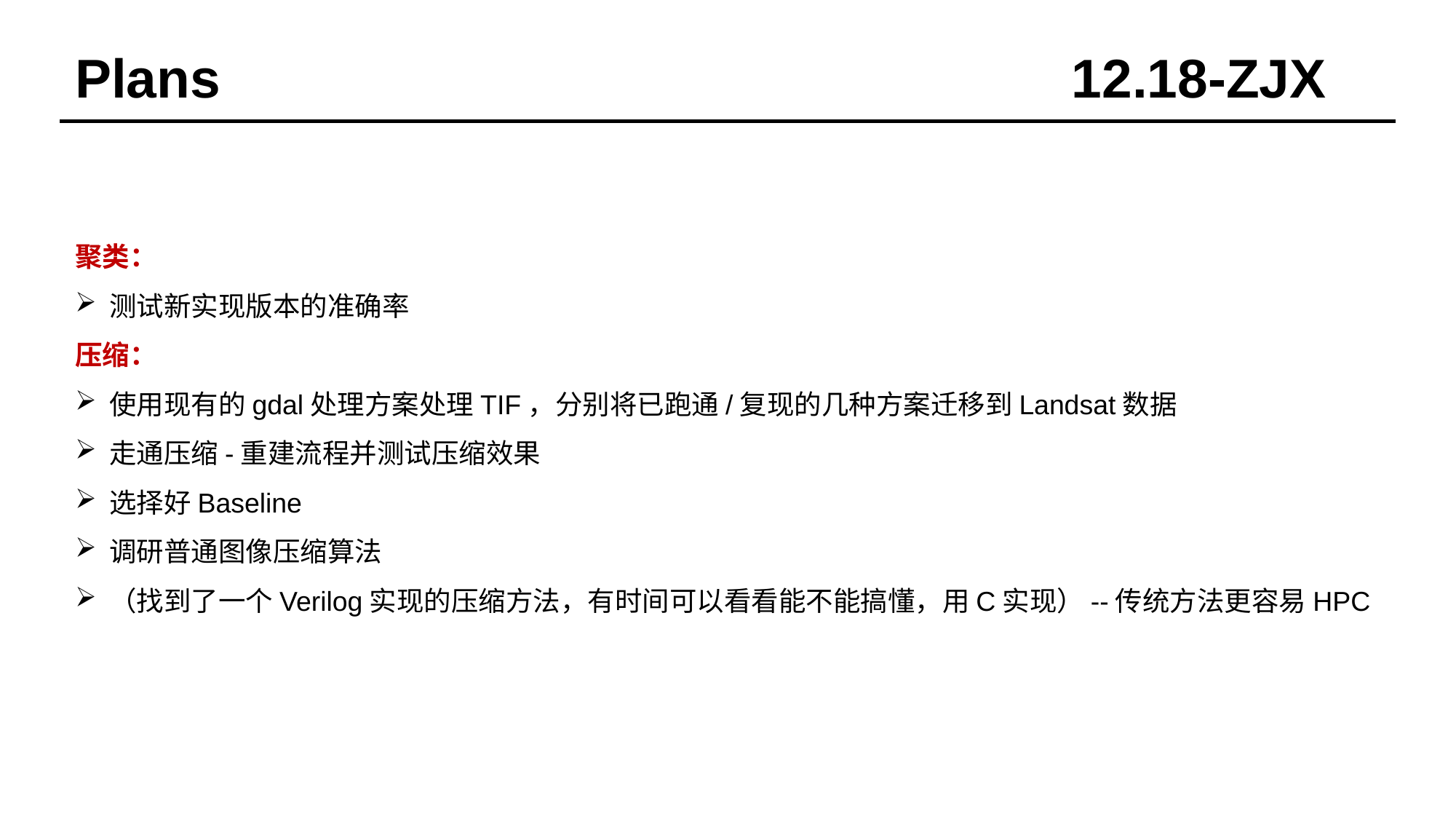

12.18-ZJX
Plans
聚类：
测试新实现版本的准确率
压缩：
使用现有的gdal处理方案处理TIF，分别将已跑通/复现的几种方案迁移到Landsat数据
走通压缩-重建流程并测试压缩效果
选择好Baseline
调研普通图像压缩算法
（找到了一个Verilog实现的压缩方法，有时间可以看看能不能搞懂，用C实现）--传统方法更容易HPC